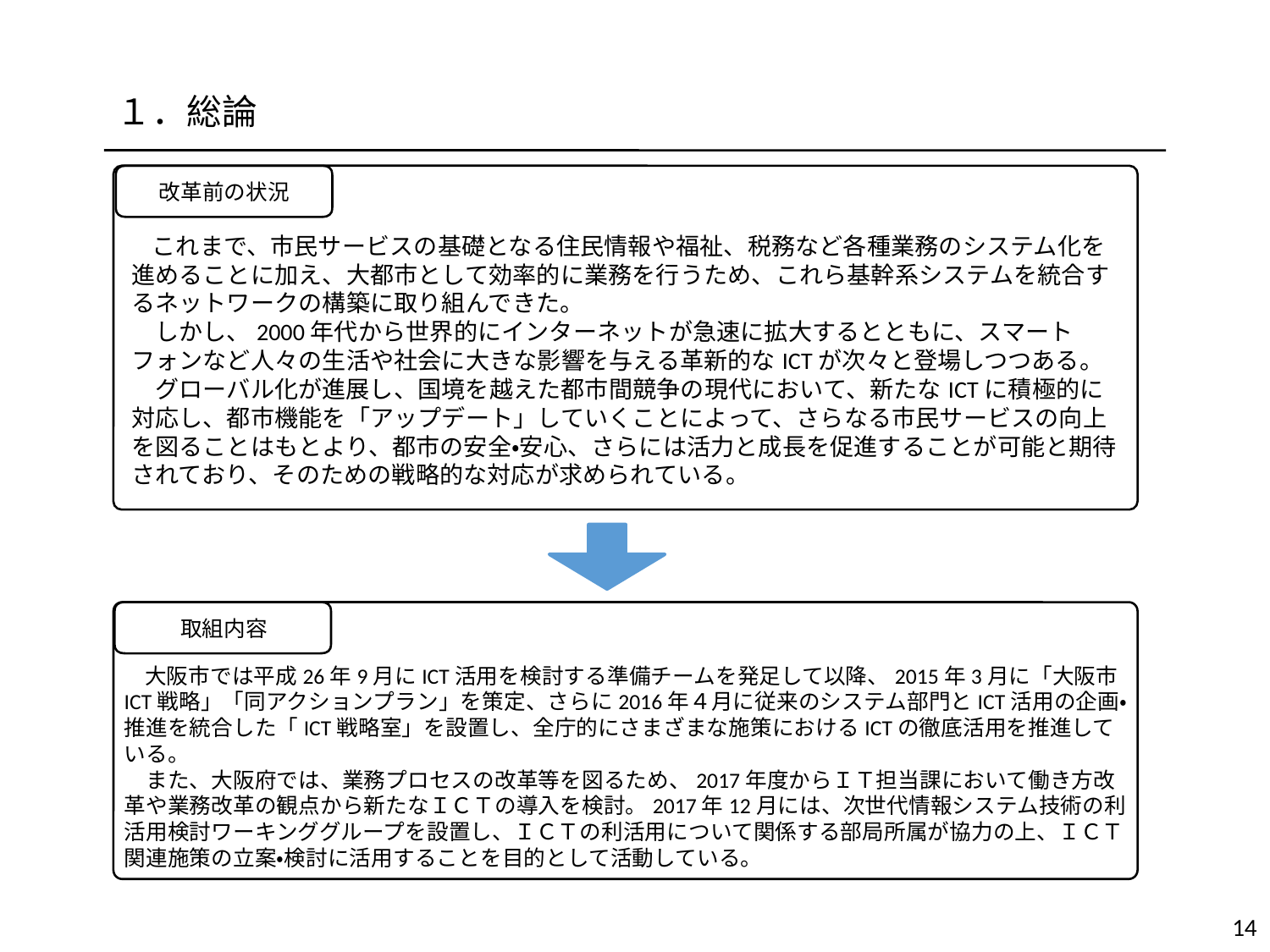

１．総論

改革前の状況
　これまで、市民サービスの基礎となる住民情報や福祉、税務など各種業務のシステム化を進めることに加え、大都市として効率的に業務を行うため、これら基幹系システムを統合するネットワークの構築に取り組んできた。
　しかし、2000年代から世界的にインターネットが急速に拡大するとともに、スマートフォンなど人々の生活や社会に大きな影響を与える革新的なICTが次々と登場しつつある。
　グローバル化が進展し、国境を越えた都市間競争の現代において、新たなICTに積極的に対応し、都市機能を「アップデート」していくことによって、さらなる市民サービスの向上を図ることはもとより、都市の安全・安心、さらには活力と成長を促進することが可能と期待されており、そのための戦略的な対応が求められている。

取組内容
　大阪市では平成26年9月にICT活用を検討する準備チームを発足して以降、2015年3月に「大阪市ICT戦略」「同アクションプラン」を策定、さらに2016年４月に従来のシステム部門とICT活用の企画・推進を統合した「ICT戦略室」を設置し、全庁的にさまざまな施策におけるICTの徹底活用を推進している。
　また、大阪府では、業務プロセスの改革等を図るため、2017年度からＩＴ担当課において働き方改革や業務改革の観点から新たなＩＣＴの導入を検討。2017年12月には、次世代情報システム技術の利活用検討ワーキンググループを設置し、ＩＣＴの利活用について関係する部局所属が協力の上、ＩＣＴ関連施策の立案・検討に活用することを目的として活動している。
14